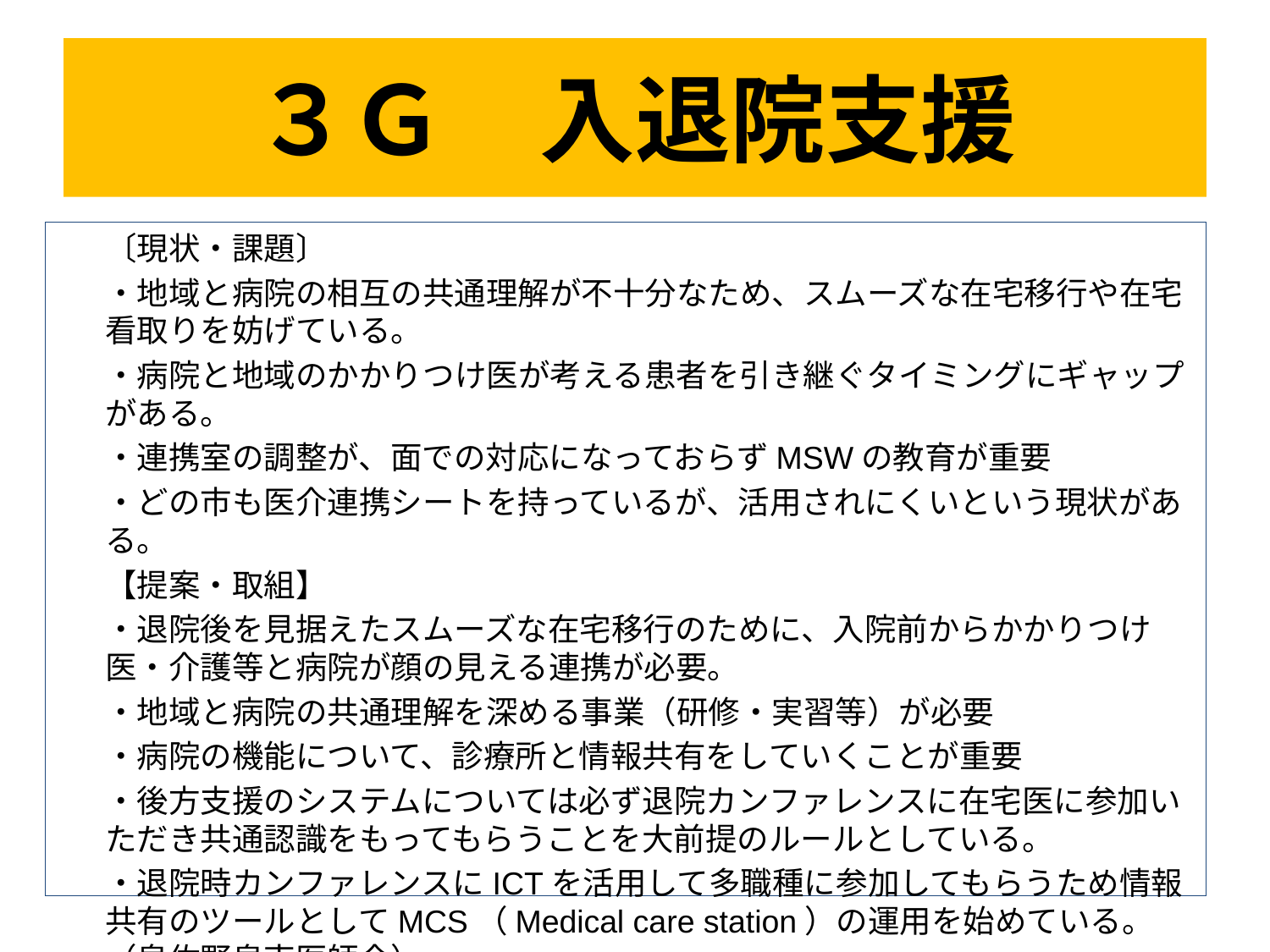

# ３Ｇ　入退院支援
〔現状・課題〕
・地域と病院の相互の共通理解が不十分なため、スムーズな在宅移行や在宅看取りを妨げている。
・病院と地域のかかりつけ医が考える患者を引き継ぐタイミングにギャップがある。
・連携室の調整が、面での対応になっておらずMSWの教育が重要
・どの市も医介連携シートを持っているが、活用されにくいという現状がある。
【提案・取組】
・退院後を見据えたスムーズな在宅移行のために、入院前からかかりつけ医・介護等と病院が顔の見える連携が必要。
・地域と病院の共通理解を深める事業（研修・実習等）が必要
・病院の機能について、診療所と情報共有をしていくことが重要
・後方支援のシステムについては必ず退院カンファレンスに在宅医に参加いただき共通認識をもってもらうことを大前提のルールとしている。
・退院時カンファレンスにICTを活用して多職種に参加してもらうため情報共有のツールとしてMCS（Medical care station）の運用を始めている。（泉佐野泉南医師会）